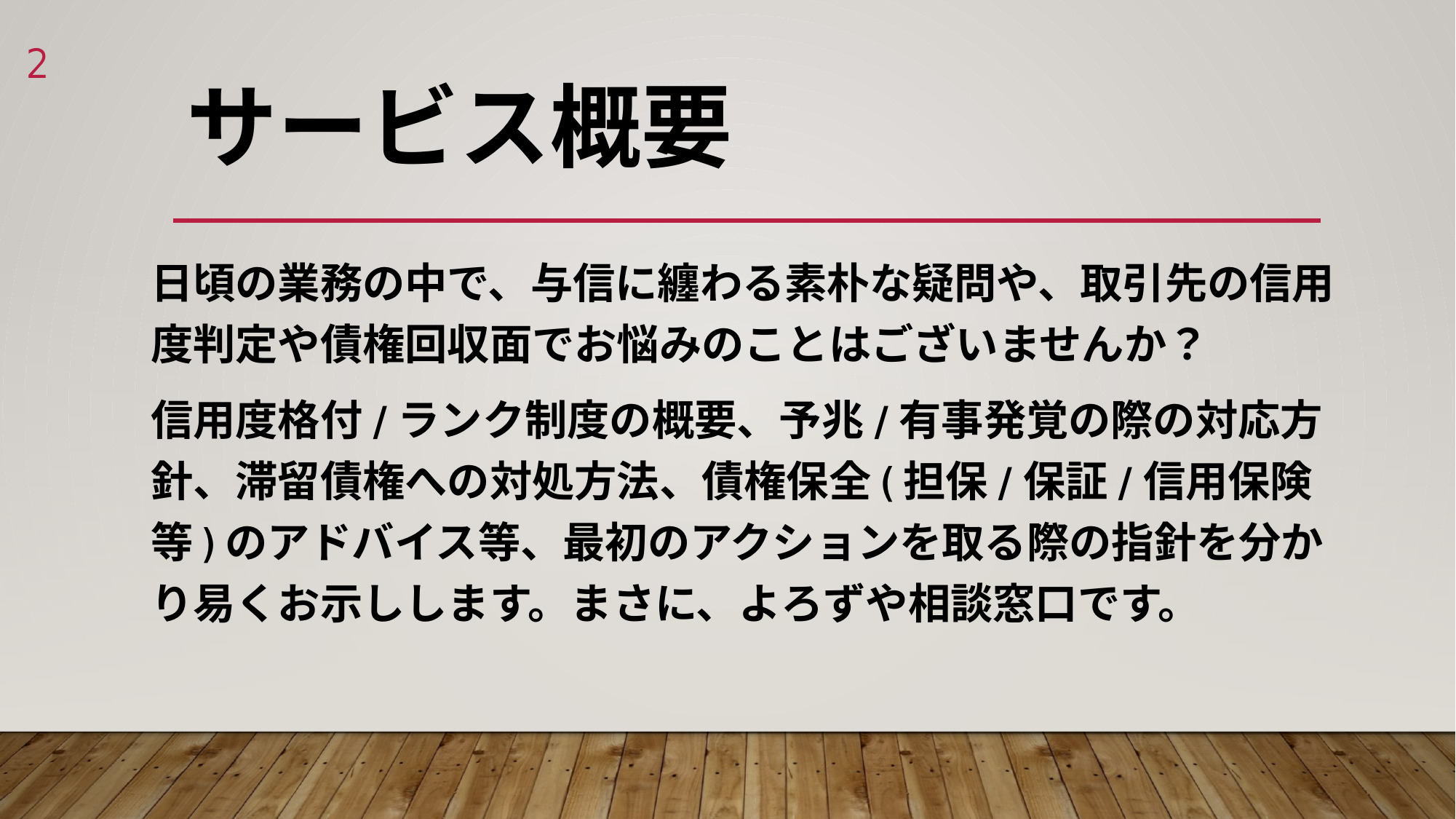

2
# サービス概要
日頃の業務の中で、与信に纏わる素朴な疑問や、取引先の信用度判定や債権回収面でお悩みのことはございませんか？
信用度格付/ランク制度の概要、予兆/有事発覚の際の対応方針、滞留債権への対処方法、債権保全(担保/保証/信用保険等)のアドバイス等、最初のアクションを取る際の指針を分かり易くお示しします。まさに、よろずや相談窓口です。